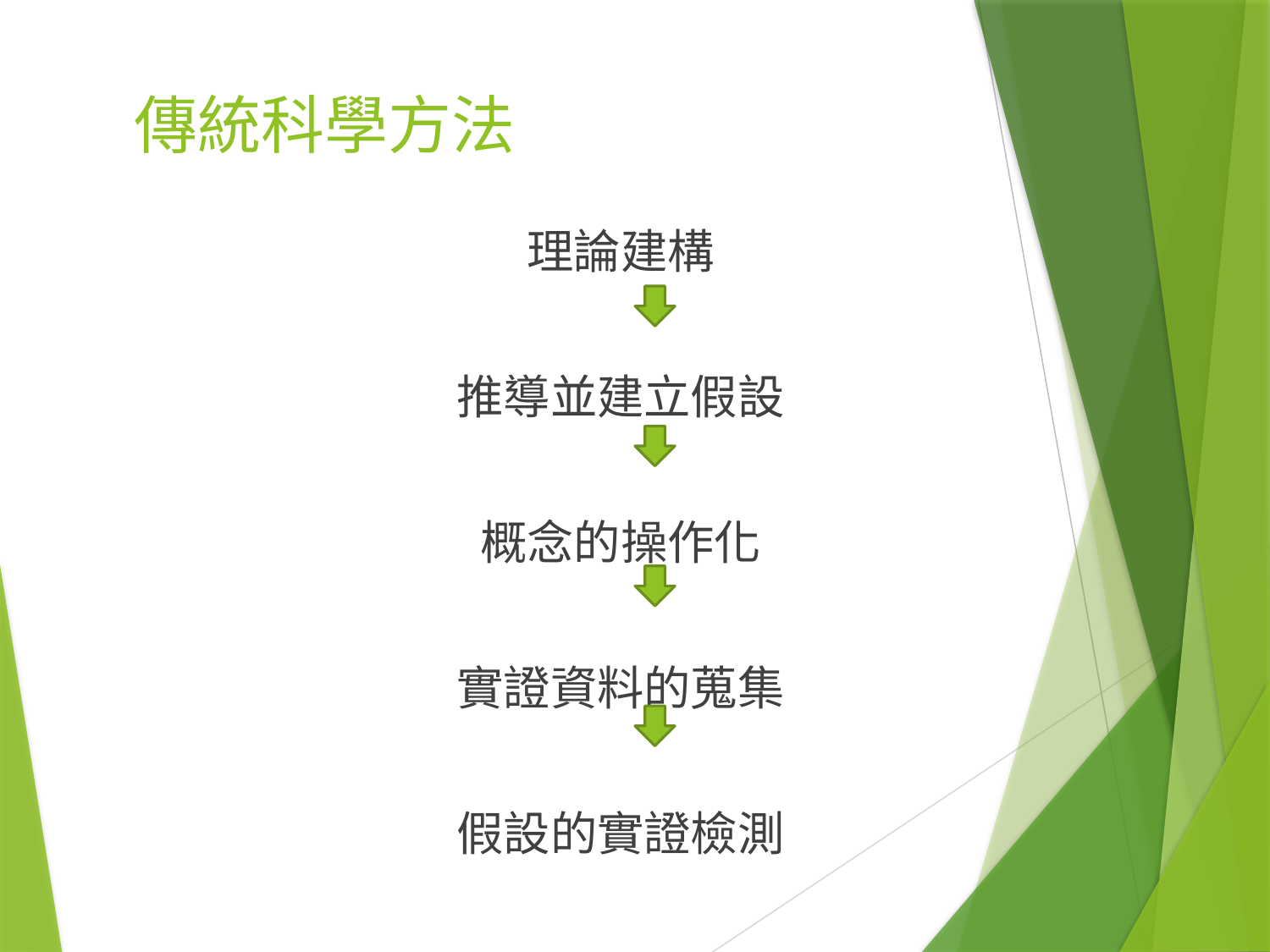

# 傳統科學方法
理論建構

推導並建立假設

概念的操作化

實證資料的蒐集

假設的實證檢測